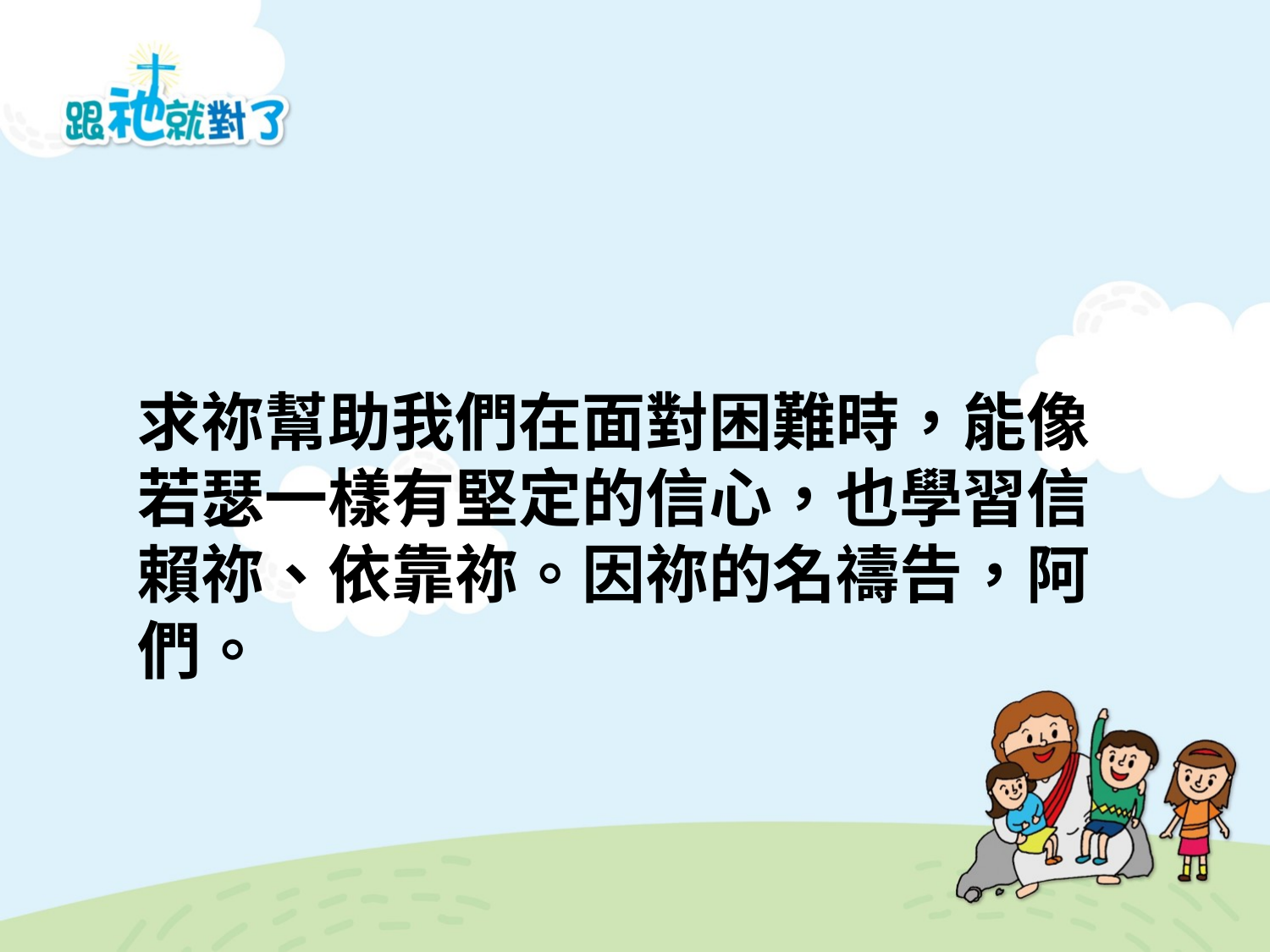

求祢幫助我們在面對困難時，能像若瑟一樣有堅定的信心，也學習信賴祢、依靠祢。因祢的名禱告，阿們。